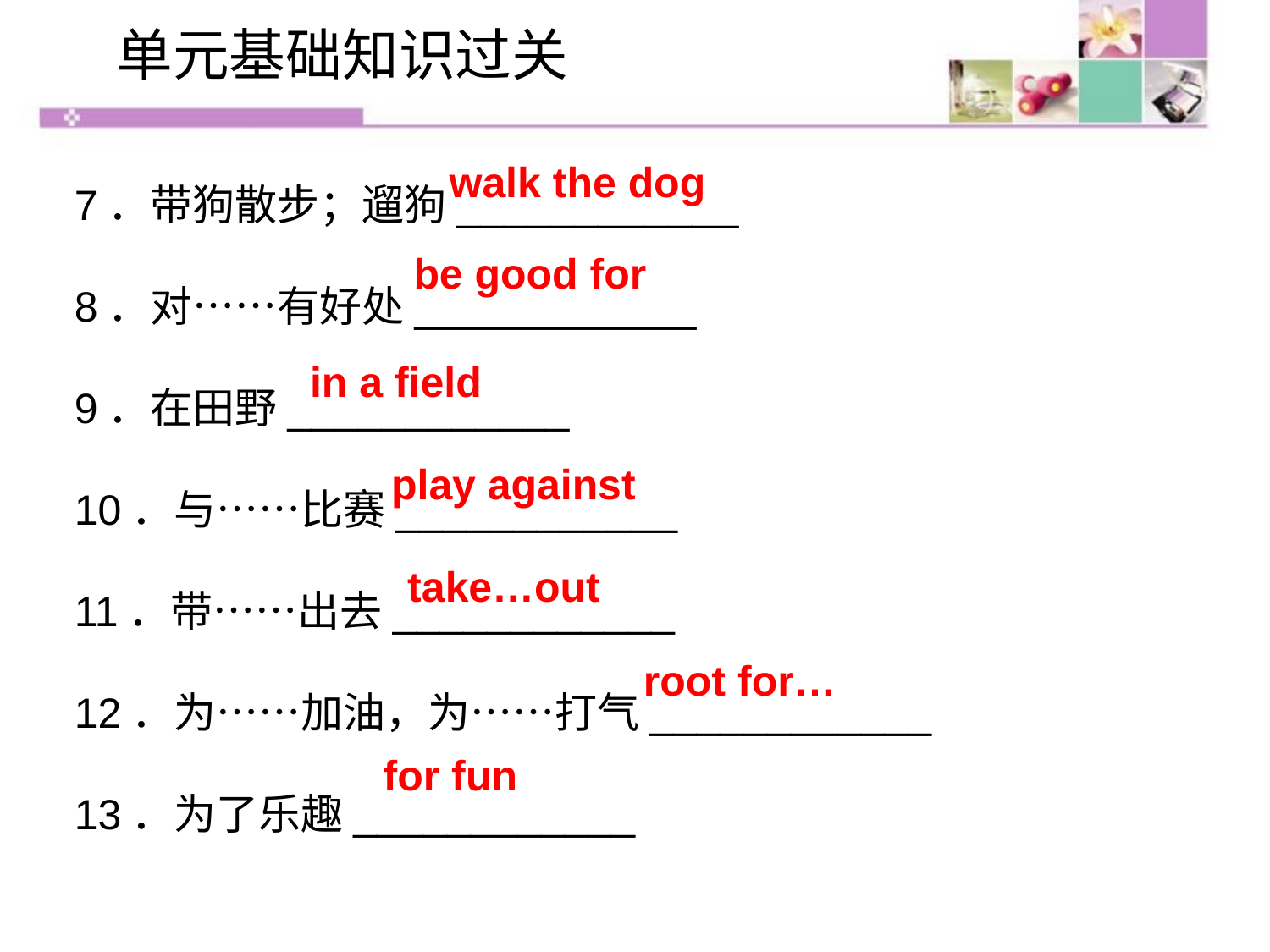

单元基础知识过关
7．带狗散步；遛狗____________
8．对……有好处____________
9．在田野____________
10．与……比赛____________
11．带……出去____________
12．为……加油，为……打气____________
13．为了乐趣____________
walk the dog
be good for
in a field
play against
take…out
root for…
for fun